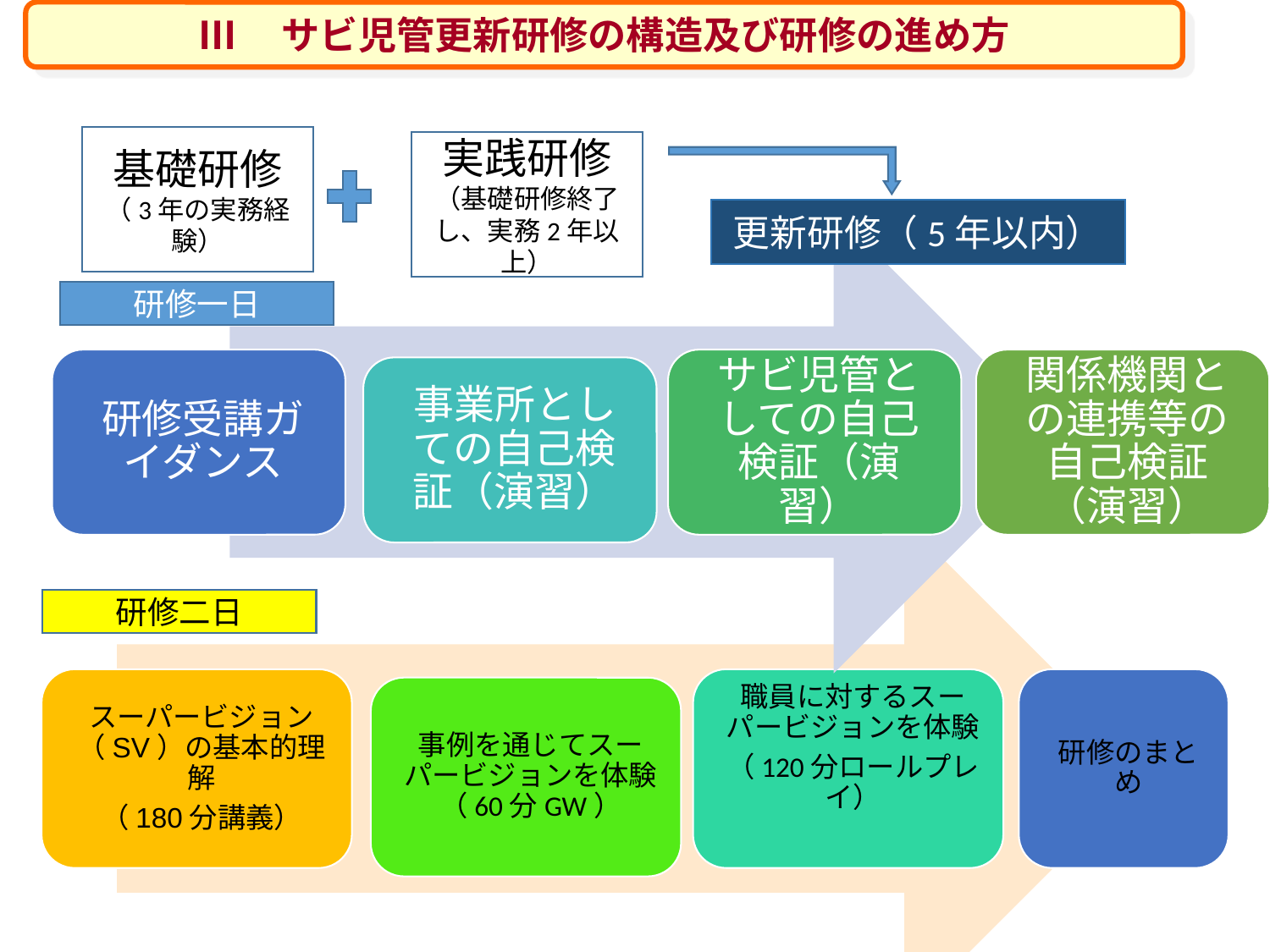

Ⅲ　サビ児管更新研修の構造及び研修の進め方
基礎研修
（3年の実務経験）
実践研修
（基礎研修終了し、実務2年以上）

更新研修（5年以内）
研修受講ガイダンス
事業所としての自己検証（演習）
サビ児管としての自己検証（演習）
関係機関との連携等の自己検証（演習）
研修一日
スーパービジョン（SV）の基本的理解
（180分講義）
事例を通じてスーパービジョンを体験（60分GW）
職員に対するスーパービジョンを体験
（120分ロールプレイ）

研修のまとめ
研修二日
11